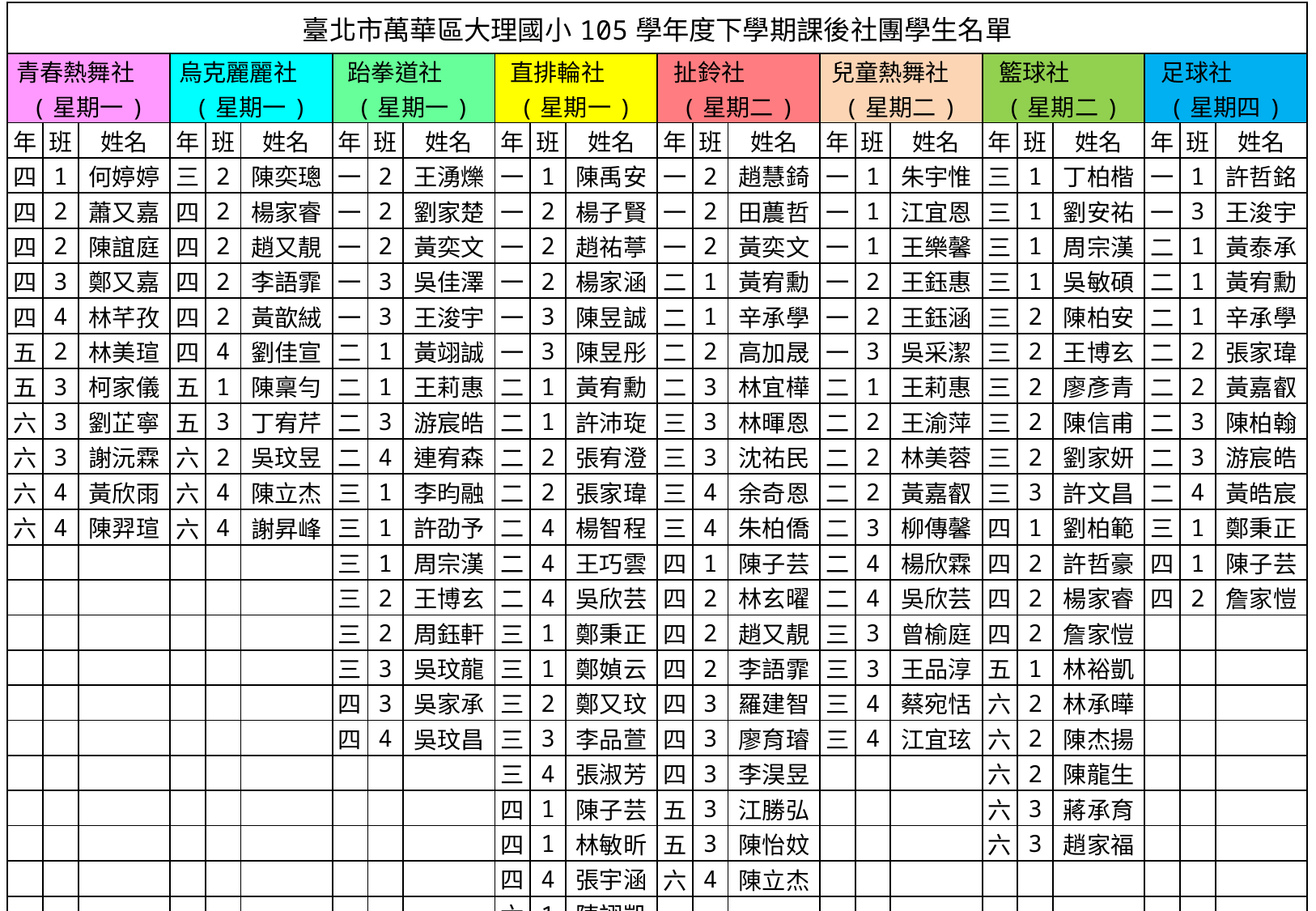

| 臺北市萬華區大理國小105學年度下學期課後社團學生名單 |  |  |  |  |  |  |  |  |  |  |  |  |  |  |  |  |  |  |  |  |  |  |  |
| --- | --- | --- | --- | --- | --- | --- | --- | --- | --- | --- | --- | --- | --- | --- | --- | --- | --- | --- | --- | --- | --- | --- | --- |
| 青春熱舞社 (星期一) |  |  | 烏克麗麗社 (星期一) |  |  | 跆拳道社 (星期一) |  |  | 直排輪社 (星期一) |  |  | 扯鈴社 (星期二) |  |  | 兒童熱舞社 (星期二) |  |  | 籃球社 (星期二) |  |  | 足球社 (星期四) |  |  |
| 年 | 班 | 姓名 | 年 | 班 | 姓名 | 年 | 班 | 姓名 | 年 | 班 | 姓名 | 年 | 班 | 姓名 | 年 | 班 | 姓名 | 年 | 班 | 姓名 | 年 | 班 | 姓名 |
| 四 | 1 | 何婷婷 | 三 | 2 | 陳奕璁 | 一 | 2 | 王湧爍 | 一 | 1 | 陳禹安 | 一 | 2 | 趙慧錡 | 一 | 1 | 朱宇惟 | 三 | 1 | 丁柏楷 | 一 | 1 | 許哲銘 |
| 四 | 2 | 蕭又嘉 | 四 | 2 | 楊家睿 | 一 | 2 | 劉家楚 | 一 | 2 | 楊子賢 | 一 | 2 | 田蕽哲 | 一 | 1 | 江宜恩 | 三 | 1 | 劉安祐 | 一 | 3 | 王浚宇 |
| 四 | 2 | 陳誼庭 | 四 | 2 | 趙又靚 | 一 | 2 | 黃奕文 | 一 | 2 | 趙祐葶 | 一 | 2 | 黃奕文 | 一 | 1 | 王樂馨 | 三 | 1 | 周宗漢 | 二 | 1 | 黃泰承 |
| 四 | 3 | 鄭又嘉 | 四 | 2 | 李語霏 | 一 | 3 | 吳佳澤 | 一 | 2 | 楊家涵 | 二 | 1 | 黃宥勳 | 一 | 2 | 王鈺惠 | 三 | 1 | 吳敏碩 | 二 | 1 | 黃宥勳 |
| 四 | 4 | 林芊孜 | 四 | 2 | 黃歆絨 | 一 | 3 | 王浚宇 | 一 | 3 | 陳昱誠 | 二 | 1 | 辛承學 | 一 | 2 | 王鈺涵 | 三 | 2 | 陳柏安 | 二 | 1 | 辛承學 |
| 五 | 2 | 林美瑄 | 四 | 4 | 劉佳宣 | 二 | 1 | 黃翊誠 | 一 | 3 | 陳昱彤 | 二 | 2 | 高加晟 | 一 | 3 | 吳采潔 | 三 | 2 | 王博玄 | 二 | 2 | 張家瑋 |
| 五 | 3 | 柯家儀 | 五 | 1 | 陳稟勻 | 二 | 1 | 王莉惠 | 二 | 1 | 黃宥勳 | 二 | 3 | 林宜樺 | 二 | 1 | 王莉惠 | 三 | 2 | 廖彥青 | 二 | 2 | 黃嘉叡 |
| 六 | 3 | 劉芷寧 | 五 | 3 | 丁宥芹 | 二 | 3 | 游宸皓 | 二 | 1 | 許沛琁 | 三 | 3 | 林暉恩 | 二 | 2 | 王渝萍 | 三 | 2 | 陳信甫 | 二 | 3 | 陳柏翰 |
| 六 | 3 | 謝沅霖 | 六 | 2 | 吳玟昱 | 二 | 4 | 連宥森 | 二 | 2 | 張宥澄 | 三 | 3 | 沈祐民 | 二 | 2 | 林美蓉 | 三 | 2 | 劉家妍 | 二 | 3 | 游宸皓 |
| 六 | 4 | 黃欣雨 | 六 | 4 | 陳立杰 | 三 | 1 | 李昀融 | 二 | 2 | 張家瑋 | 三 | 4 | 余奇恩 | 二 | 2 | 黃嘉叡 | 三 | 3 | 許文昌 | 二 | 4 | 黃皓宸 |
| 六 | 4 | 陳羿瑄 | 六 | 4 | 謝昇峰 | 三 | 1 | 許劭予 | 二 | 4 | 楊智程 | 三 | 4 | 朱柏僑 | 二 | 3 | 柳傳馨 | 四 | 1 | 劉柏範 | 三 | 1 | 鄭秉正 |
|  |  |  |  |  |  | 三 | 1 | 周宗漢 | 二 | 4 | 王巧雲 | 四 | 1 | 陳子芸 | 二 | 4 | 楊欣霖 | 四 | 2 | 許哲豪 | 四 | 1 | 陳子芸 |
|  |  |  |  |  |  | 三 | 2 | 王博玄 | 二 | 4 | 吳欣芸 | 四 | 2 | 林玄曜 | 二 | 4 | 吳欣芸 | 四 | 2 | 楊家睿 | 四 | 2 | 詹家愷 |
|  |  |  |  |  |  | 三 | 2 | 周鈺軒 | 三 | 1 | 鄭秉正 | 四 | 2 | 趙又靚 | 三 | 3 | 曾榆庭 | 四 | 2 | 詹家愷 |  |  |  |
|  |  |  |  |  |  | 三 | 3 | 吳玟龍 | 三 | 1 | 鄭媜云 | 四 | 2 | 李語霏 | 三 | 3 | 王品淳 | 五 | 1 | 林裕凱 |  |  |  |
|  |  |  |  |  |  | 四 | 3 | 吳家承 | 三 | 2 | 鄭又玟 | 四 | 3 | 羅建智 | 三 | 4 | 蔡宛恬 | 六 | 2 | 林承曄 |  |  |  |
|  |  |  |  |  |  | 四 | 4 | 吳玟昌 | 三 | 3 | 李品萱 | 四 | 3 | 廖育璿 | 三 | 4 | 江宜玹 | 六 | 2 | 陳杰揚 |  |  |  |
|  |  |  |  |  |  |  |  |  | 三 | 4 | 張淑芳 | 四 | 3 | 李淏昱 |  |  |  | 六 | 2 | 陳龍生 |  |  |  |
|  |  |  |  |  |  |  |  |  | 四 | 1 | 陳子芸 | 五 | 3 | 江勝弘 |  |  |  | 六 | 3 | 蔣承育 |  |  |  |
|  |  |  |  |  |  |  |  |  | 四 | 1 | 林敏昕 | 五 | 3 | 陳怡妏 |  |  |  | 六 | 3 | 趙家福 |  |  |  |
|  |  |  |  |  |  |  |  |  | 四 | 4 | 張宇涵 | 六 | 4 | 陳立杰 |  |  |  |  |  |  |  |  |  |
|  |  |  |  |  |  |  |  |  | 六 | 1 | 陳翊凱 |  |  |  |  |  |  |  |  |  |  |  |  |
|  |  |  |  |  |  |  |  |  |  |  |  |  |  |  |  |  |  |  |  |  |  |  |  |
#